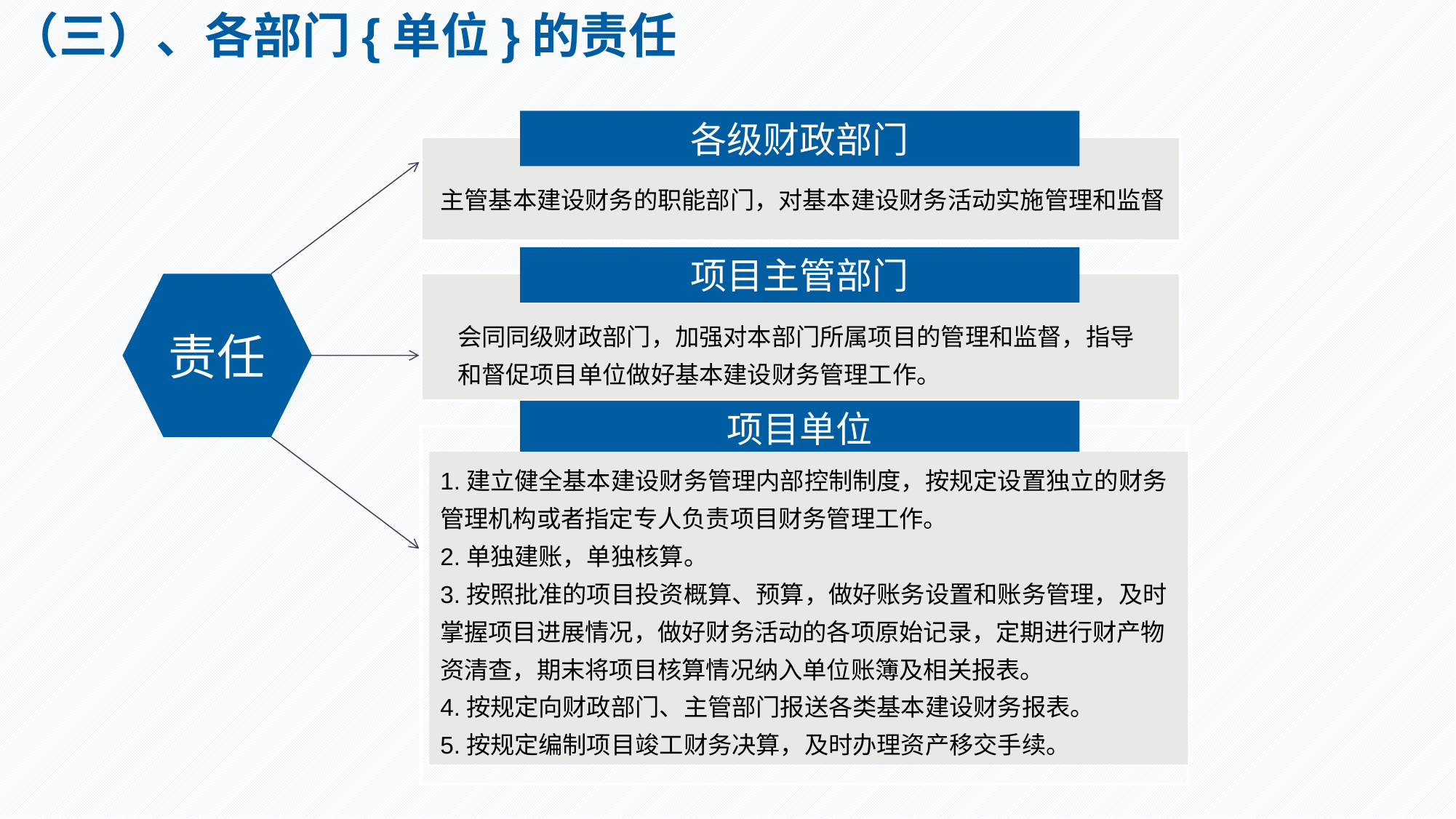

（三）、各部门{单位}的责任
各级财政部门

主管基本建设财务的职能部门，对基本建设财务活动实施管理和监督
责任
项目主管部门

会同同级财政部门，加强对本部门所属项目的管理和监督，指导和督促项目单位做好基本建设财务管理工作。
项目单位

1.建立健全基本建设财务管理内部控制制度，按规定设置独立的财务管理机构或者指定专人负责项目财务管理工作。
2.单独建账，单独核算。
3.按照批准的项目投资概算、预算，做好账务设置和账务管理，及时掌握项目进展情况，做好财务活动的各项原始记录，定期进行财产物资清查，期末将项目核算情况纳入单位账簿及相关报表。
4.按规定向财政部门、主管部门报送各类基本建设财务报表。
5.按规定编制项目竣工财务决算，及时办理资产移交手续。